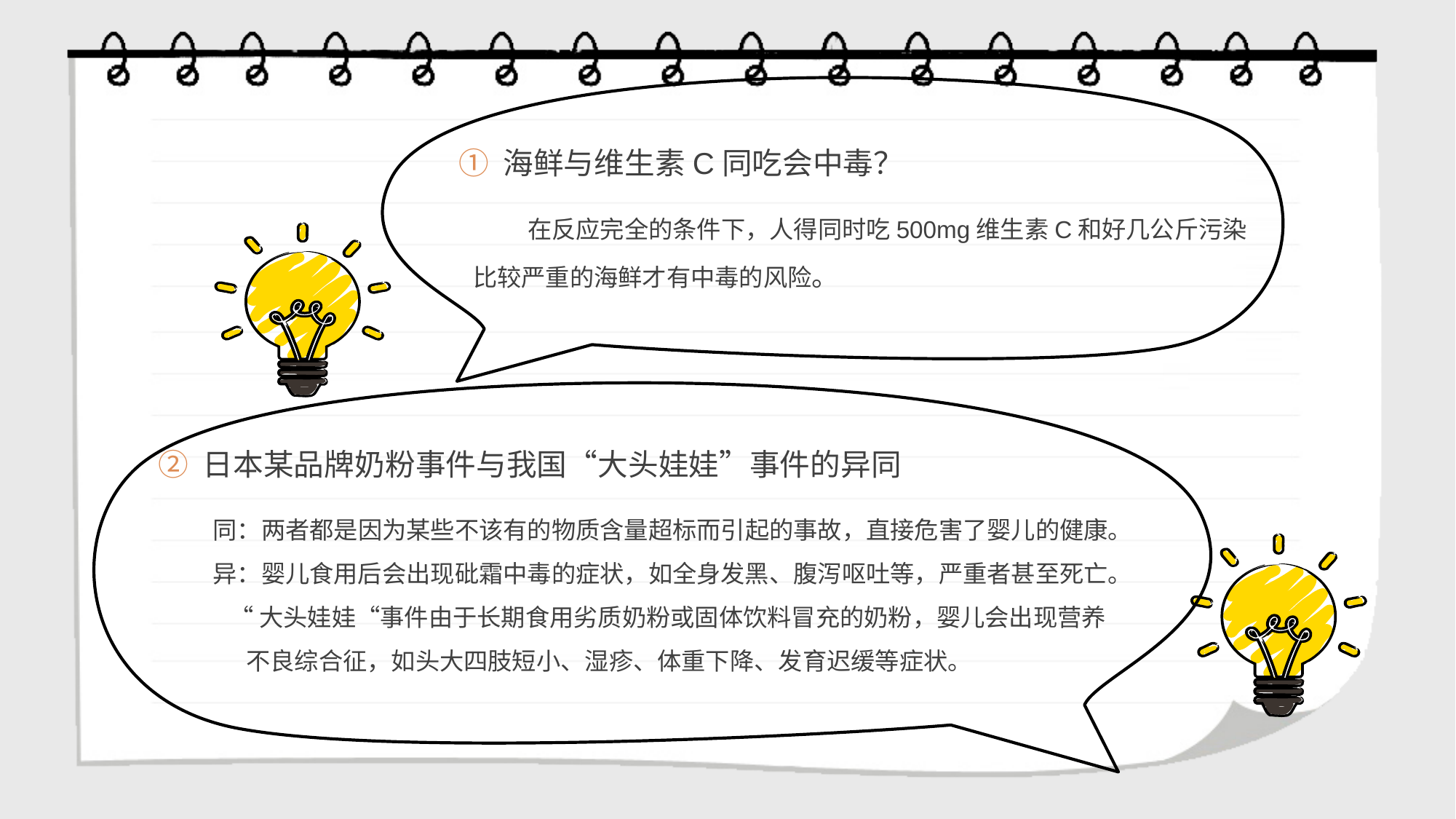

① 海鲜与维生素C同吃会中毒？
在反应完全的条件下，人得同时吃500mg维生素C和好几公斤污染比较严重的海鲜才有中毒的风险。

② 日本某品牌奶粉事件与我国“大头娃娃”事件的异同
同：两者都是因为某些不该有的物质含量超标而引起的事故，直接危害了婴儿的健康。
异：婴儿食用后会出现砒霜中毒的症状，如全身发黑、腹泻呕吐等，严重者甚至死亡。
   “大头娃娃“事件由于长期食用劣质奶粉或固体饮料冒充的奶粉，婴儿会出现营养
     不良综合征，如头大四肢短小、湿疹、体重下降、发育迟缓等症状。